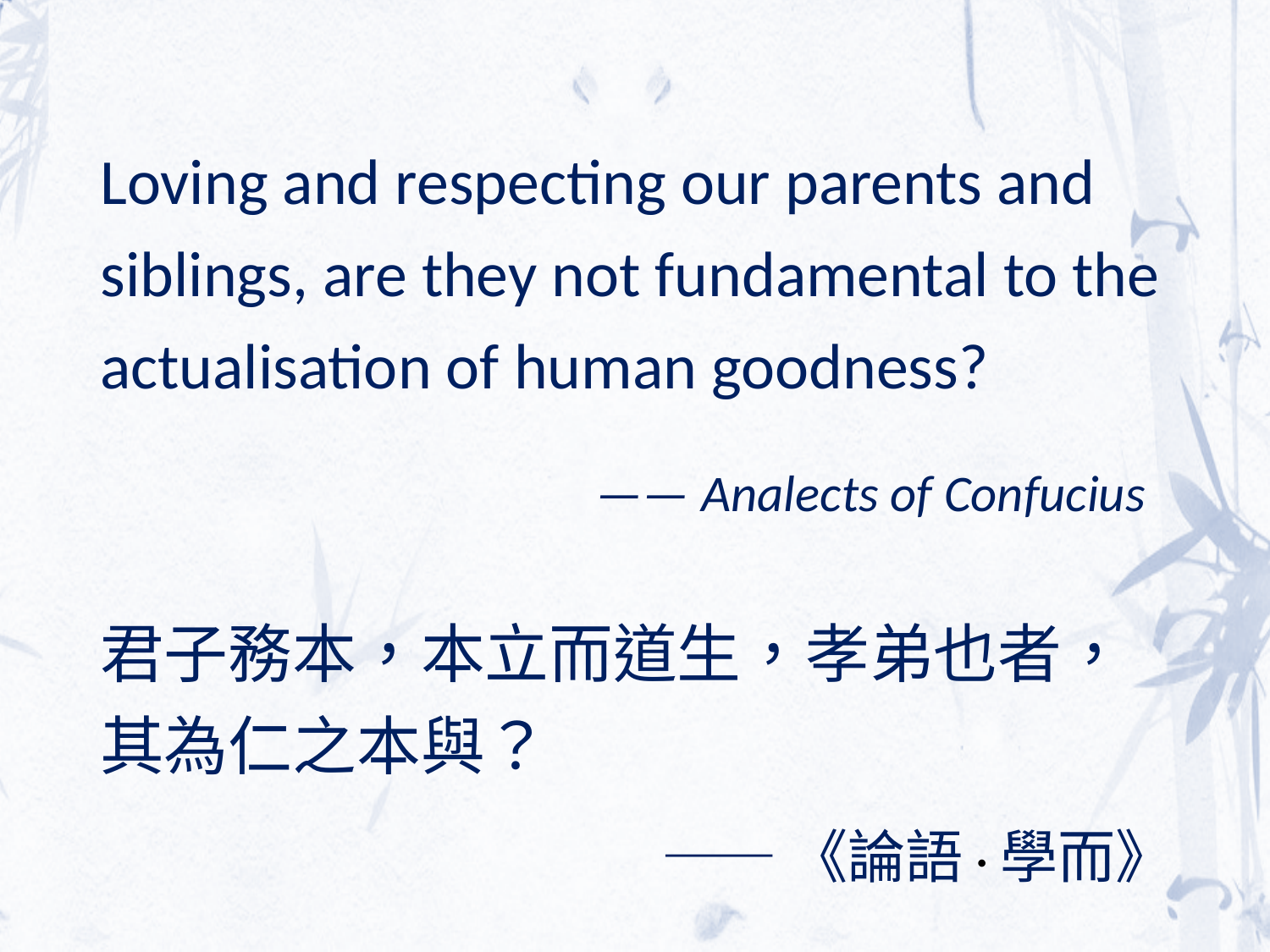

# Loving and respecting our parents and siblings, are they not fundamental to the actualisation of human goodness? —— Analects of Confucius 君子務本，本立而道生，孝弟也者，其為仁之本與？ —— 《論語·學而》